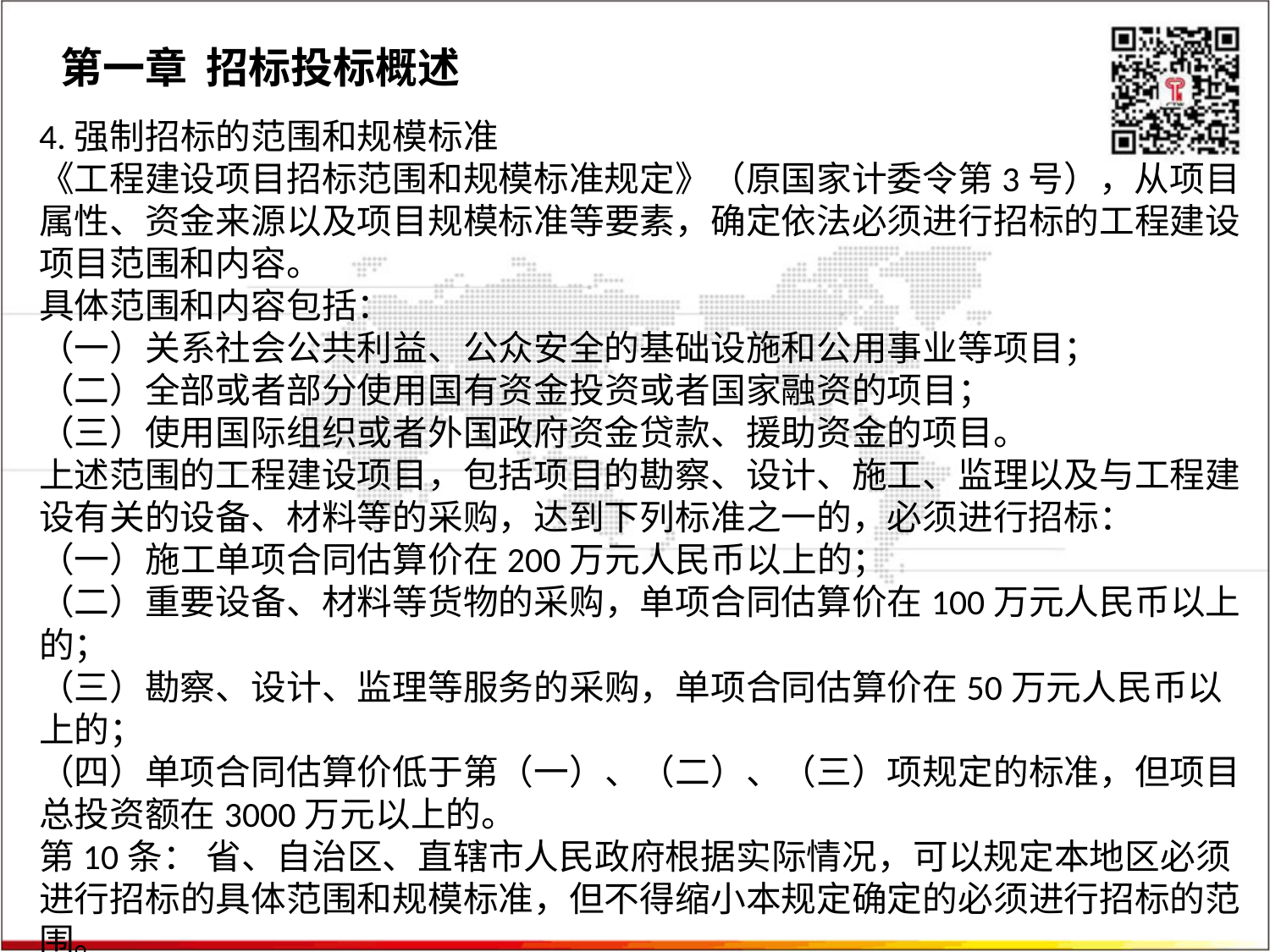

第一章  招标投标概述
4.强制招标的范围和规模标准
《工程建设项目招标范围和规模标准规定》（原国家计委令第3号），从项目属性、资金来源以及项目规模标准等要素，确定依法必须进行招标的工程建设项目范围和内容。
具体范围和内容包括：
（一）关系社会公共利益、公众安全的基础设施和公用事业等项目；
（二）全部或者部分使用国有资金投资或者国家融资的项目；
（三）使用国际组织或者外国政府资金贷款、援助资金的项目。
上述范围的工程建设项目，包括项目的勘察、设计、施工、监理以及与工程建设有关的设备、材料等的采购，达到下列标准之一的，必须进行招标：
（一）施工单项合同估算价在200万元人民币以上的；
（二）重要设备、材料等货物的采购，单项合同估算价在100万元人民币以上的；
（三）勘察、设计、监理等服务的采购，单项合同估算价在50万元人民币以上的；
（四）单项合同估算价低于第（一）、（二）、（三）项规定的标准，但项目总投资额在3000万元以上的。
第10条： 省、自治区、直辖市人民政府根据实际情况，可以规定本地区必须进行招标的具体范围和规模标准，但不得缩小本规定确定的必须进行招标的范围。